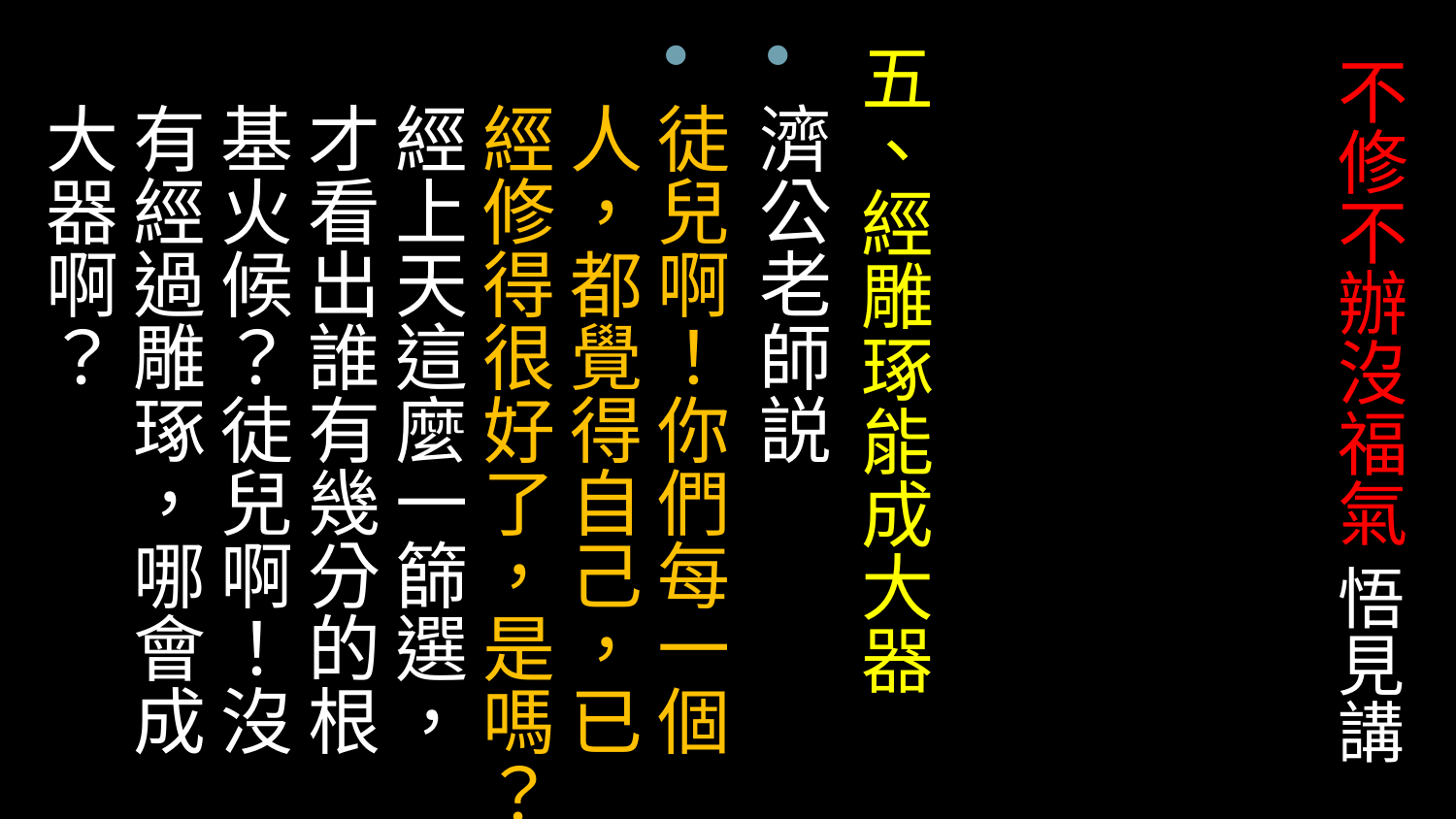

五、經雕琢能成大器
濟公老師説
徒兒啊！你們每一個人，都覺得自己，已經修得很好了，是嗎？經上天這麼一篩選，才看出誰有幾分的根基火候？徒兒啊！沒有經過雕琢，哪會成大器啊？
# 不修不辦沒福氣 悟見講